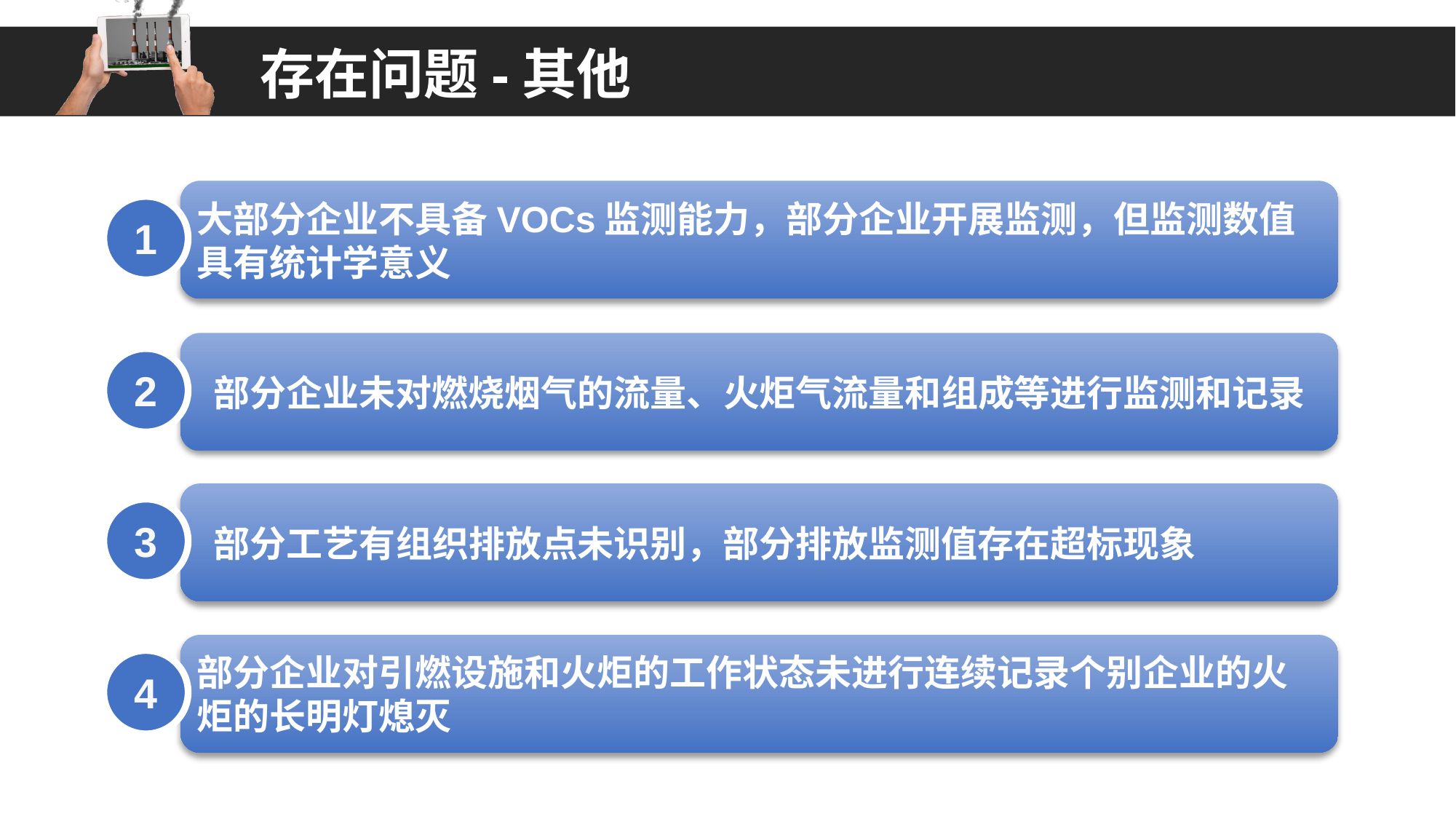

存在问题-其他
大部分企业不具备VOCs监测能力，部分企业开展监测，但监测数值具有统计学意义

1
 部分企业未对燃烧烟气的流量、火炬气流量和组成等进行监测和记录

2
 部分工艺有组织排放点未识别，部分排放监测值存在超标现象

3
部分企业对引燃设施和火炬的工作状态未进行连续记录个别企业的火炬的长明灯熄灭

4